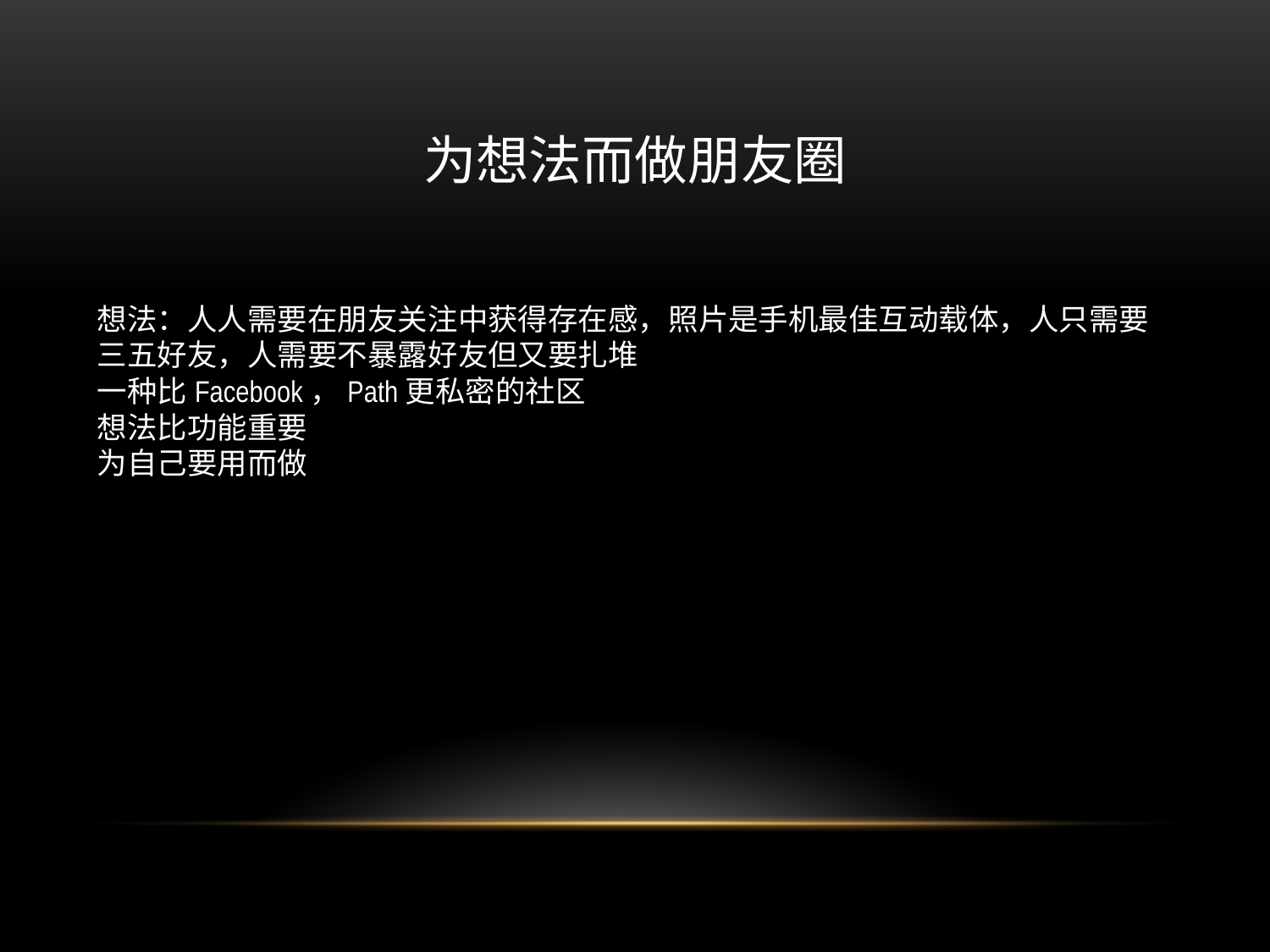

# 为想法而做朋友圈

想法：人人需要在朋友关注中获得存在感，照片是手机最佳互动载体，人只需要三五好友，人需要不暴露好友但又要扎堆
一种比Facebook，Path更私密的社区
想法比功能重要
为自己要用而做